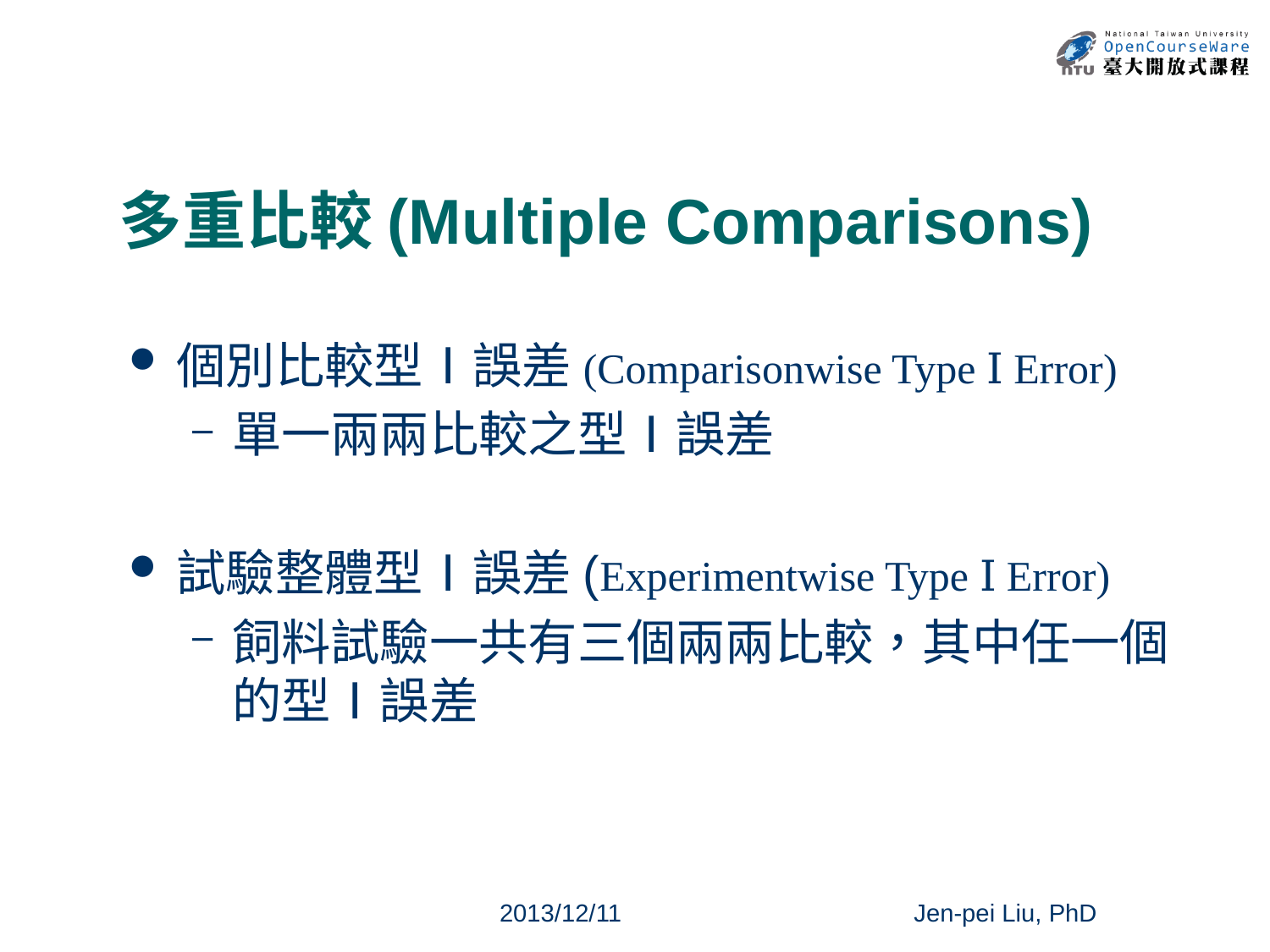

# 多重比較(Multiple Comparisons)
個別比較型Ⅰ誤差(Comparisonwise Type Ⅰ Error)
單一兩兩比較之型Ⅰ誤差

試驗整體型Ⅰ誤差(Experimentwise Type Ⅰ Error)
飼料試驗一共有三個兩兩比較，其中任一個的型Ⅰ誤差
32
2013/12/11
Jen-pei Liu, PhD